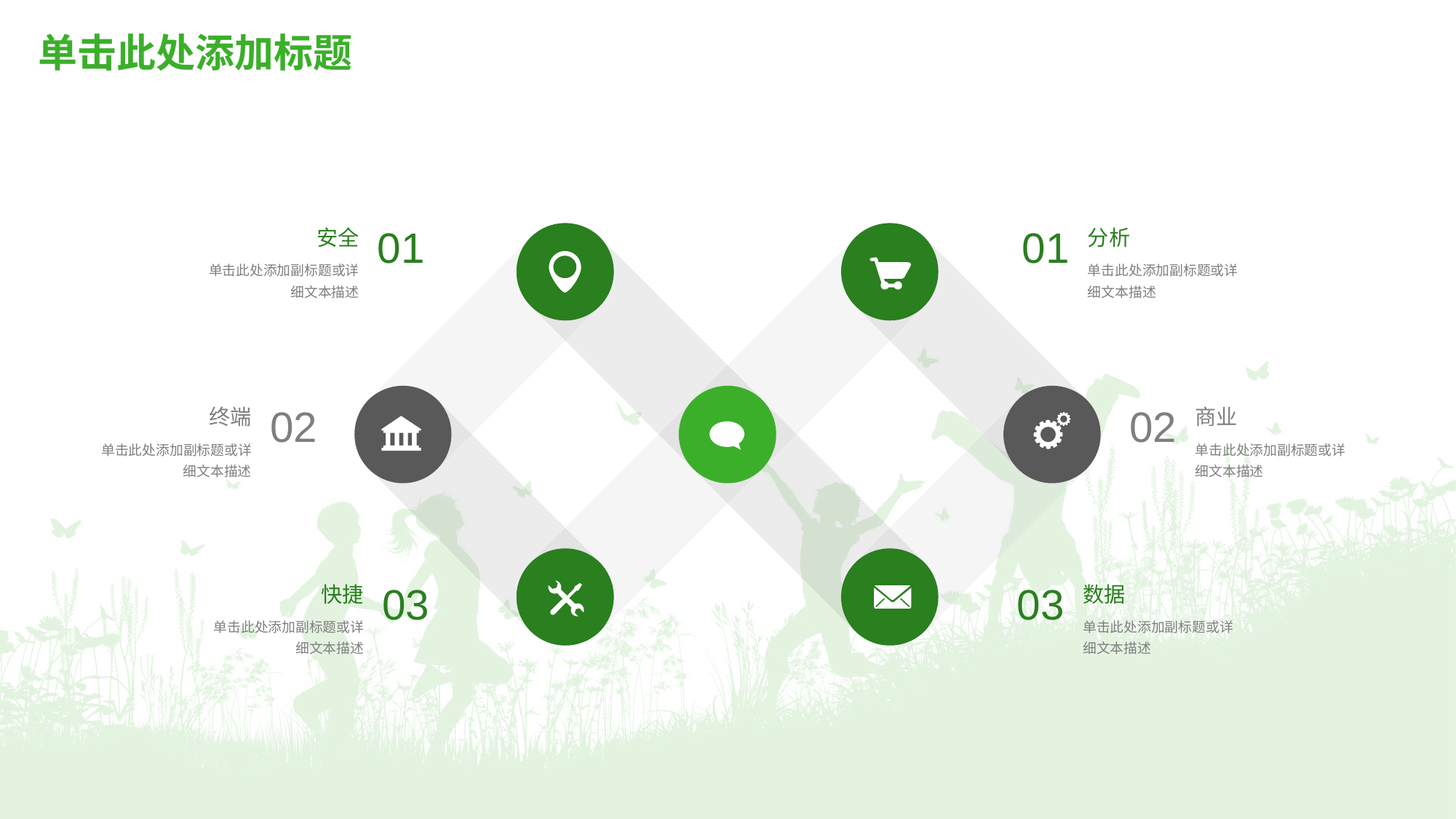

# 单击此处添加标题

01
01
安全
分析

单击此处添加副标题或详细文本描述
单击此处添加副标题或详细文本描述

02
02

终端
商业

单击此处添加副标题或详细文本描述
单击此处添加副标题或详细文本描述

03
03
快捷
数据

单击此处添加副标题或详细文本描述
单击此处添加副标题或详细文本描述